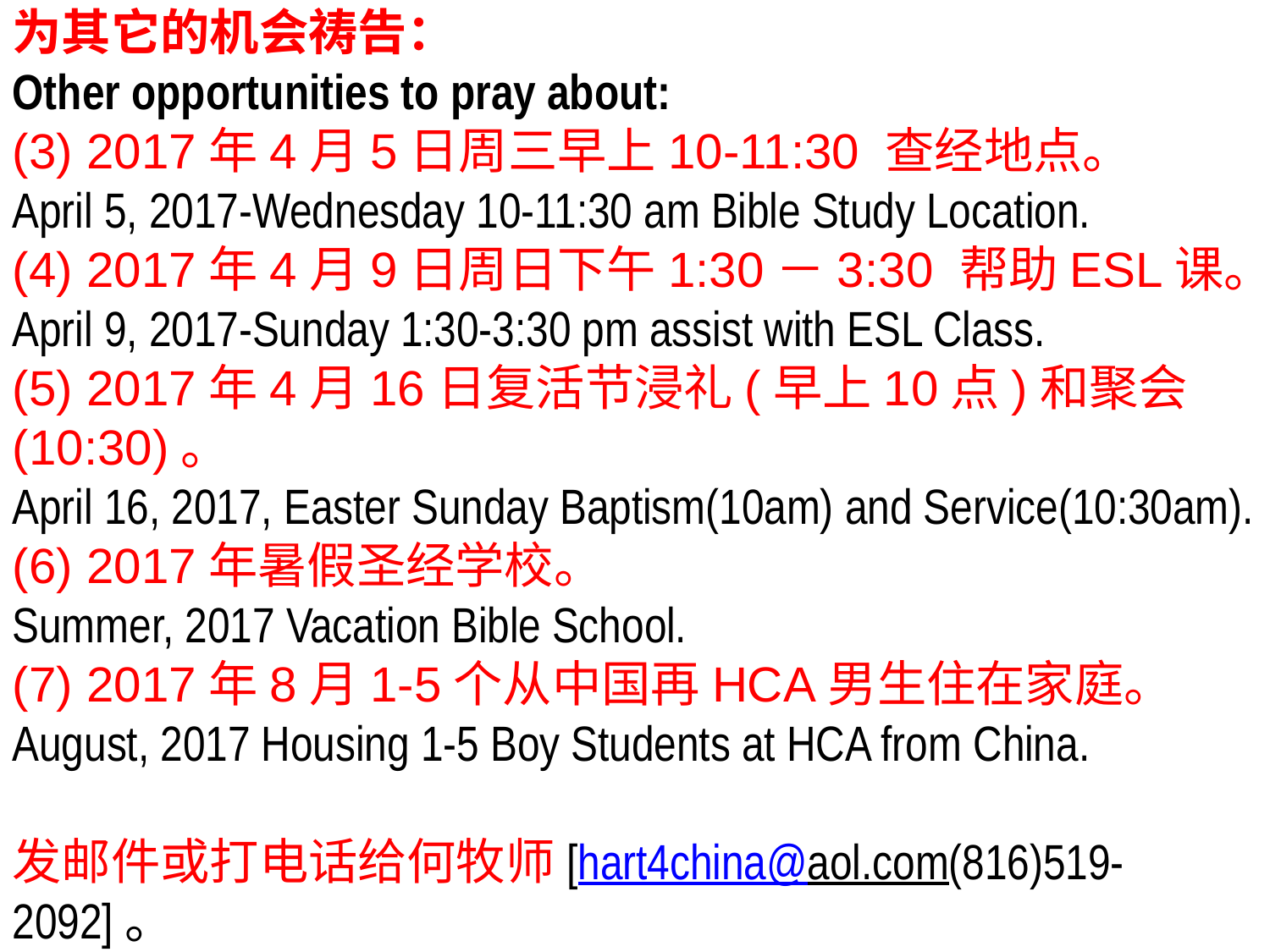

为其它的机会祷告：
Other opportunities to pray about:
(3) 2017年4月5日周三早上10-11:30 查经地点。
April 5, 2017-Wednesday 10-11:30 am Bible Study Location.
(4) 2017年4月9日周日下午1:30－3:30 帮助ESL课。
April 9, 2017-Sunday 1:30-3:30 pm assist with ESL Class.
(5) 2017年4月16日复活节浸礼(早上10点)和聚会(10:30)。
April 16, 2017, Easter Sunday Baptism(10am) and Service(10:30am).
(6) 2017年暑假圣经学校。
Summer, 2017 Vacation Bible School.
(7) 2017年8月1-5个从中国再HCA男生住在家庭。
August, 2017 Housing 1-5 Boy Students at HCA from China.

发邮件或打电话给何牧师[hart4china@aol.com(816)519-2092]。
Email or call Pastor Gary Hart [hart4china@aol.com (816)519-2092].